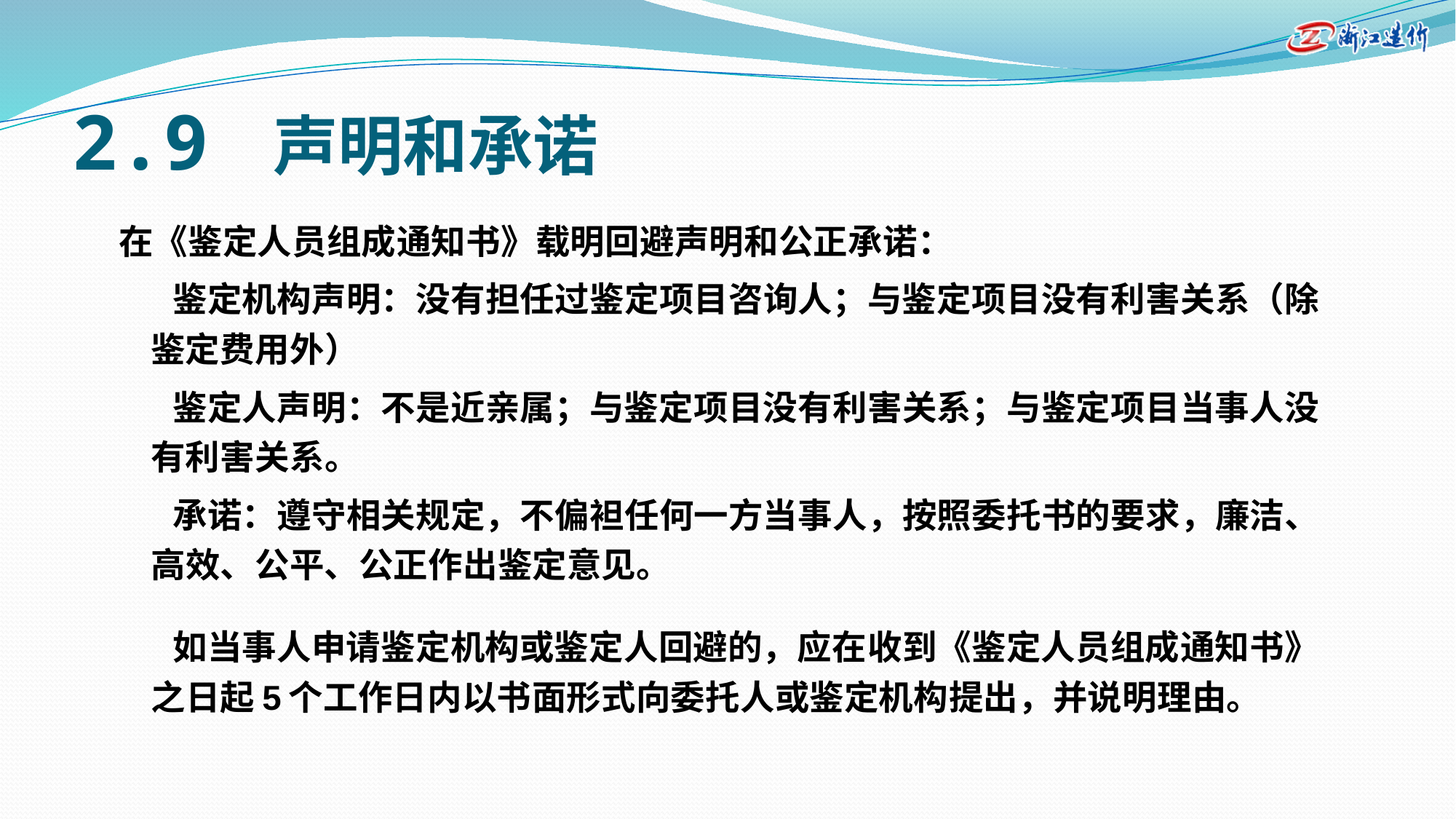

# 2.9 声明和承诺
在《鉴定人员组成通知书》载明回避声明和公正承诺：
      鉴定机构声明：没有担任过鉴定项目咨询人；与鉴定项目没有利害关系（除鉴定费用外）
      鉴定人声明：不是近亲属；与鉴定项目没有利害关系；与鉴定项目当事人没有利害关系。
      承诺：遵守相关规定，不偏袒任何一方当事人，按照委托书的要求，廉洁、高效、公平、公正作出鉴定意见。
      如当事人申请鉴定机构或鉴定人回避的，应在收到《鉴定人员组成通知书》之日起5个工作日内以书面形式向委托人或鉴定机构提出，并说明理由。